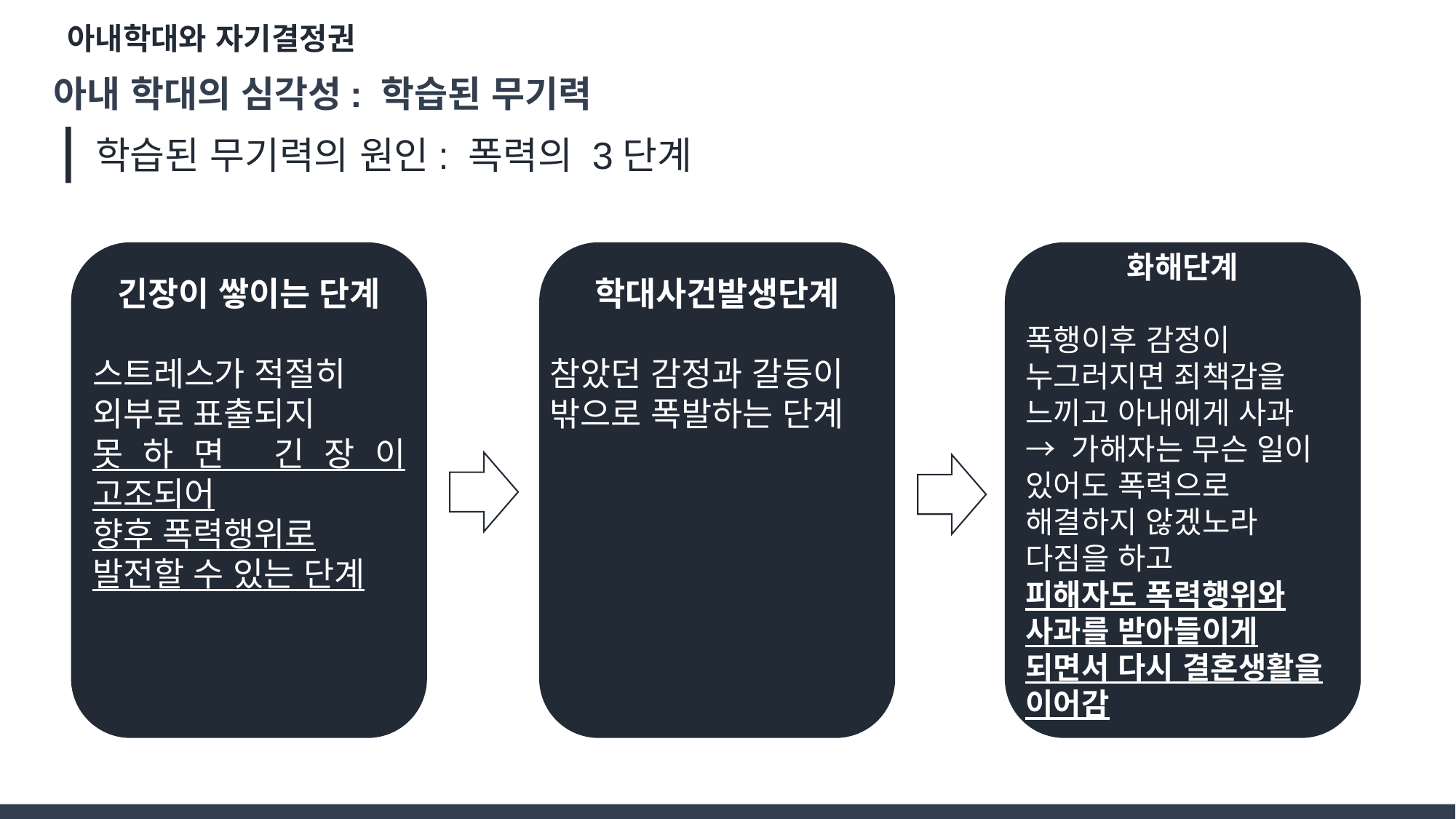

아내학대와 자기결정권
아내 학대의 심각성: 학습된 무기력
학습된 무기력의 원인: 폭력의 3단계

화해단계

폭행이후 감정이 누그러지면 죄책감을 느끼고 아내에게 사과
→ 가해자는 무슨 일이 있어도 폭력으로 해결하지 않겠노라 다짐을 하고
피해자도 폭력행위와 사과를 받아들이게 되면서 다시 결혼생활을 이어감
긴장이 쌓이는 단계

스트레스가 적절히
외부로 표출되지
못하면 긴장이 고조되어
향후 폭력행위로
발전할 수 있는 단계
학대사건발생단계

참았던 감정과 갈등이 밖으로 폭발하는 단계